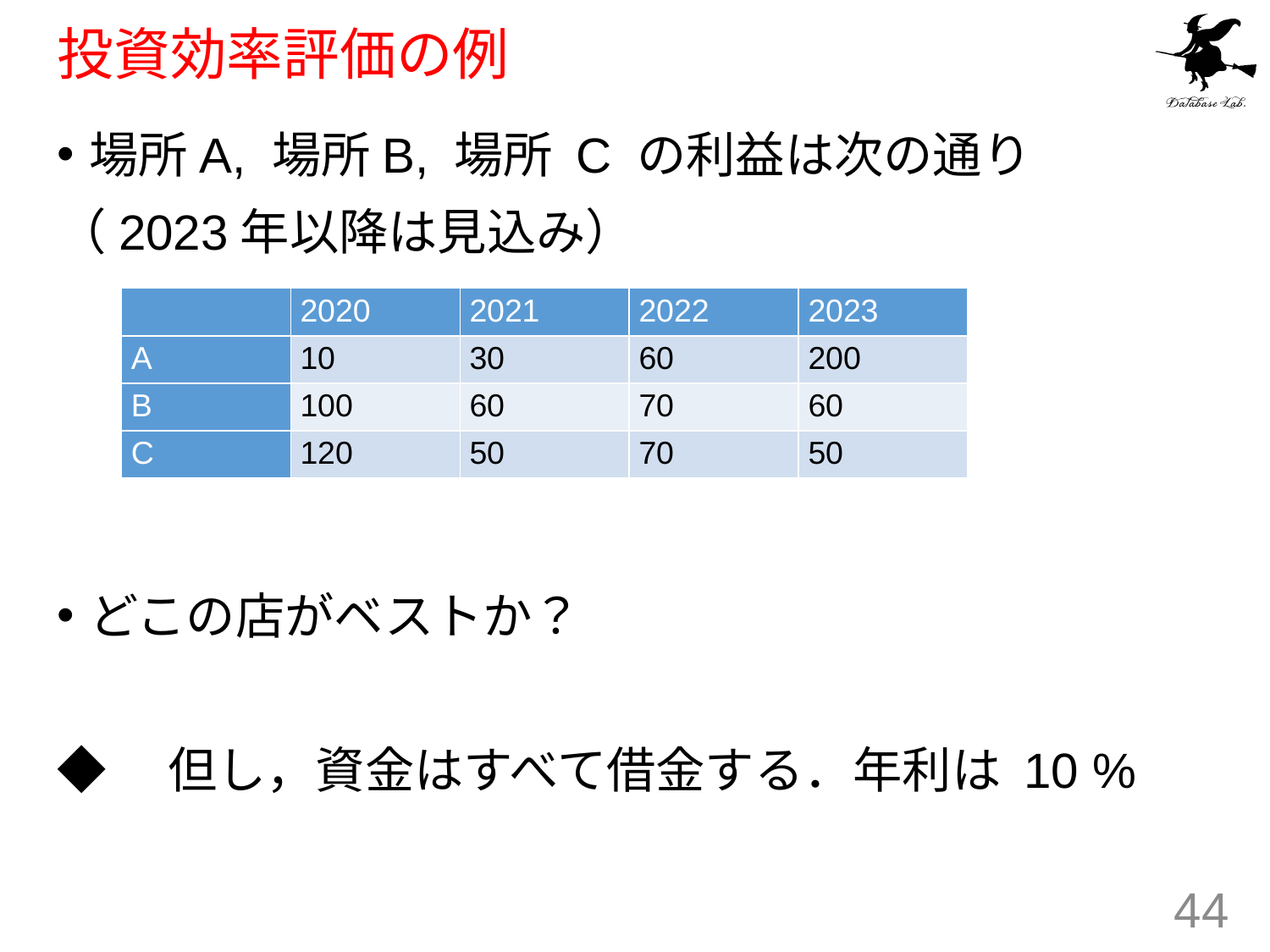

# 投資効率評価の例
場所A, 場所B, 場所 C の利益は次の通り
（2023年以降は見込み）

どこの店がベストか？

◆　但し，資金はすべて借金する．年利は 10 %

|  | 2020 | 2021 | 2022 | 2023 |
| --- | --- | --- | --- | --- |
| A | 10 | 30 | 60 | 200 |
| B | 100 | 60 | 70 | 60 |
| C | 120 | 50 | 70 | 50 |
44